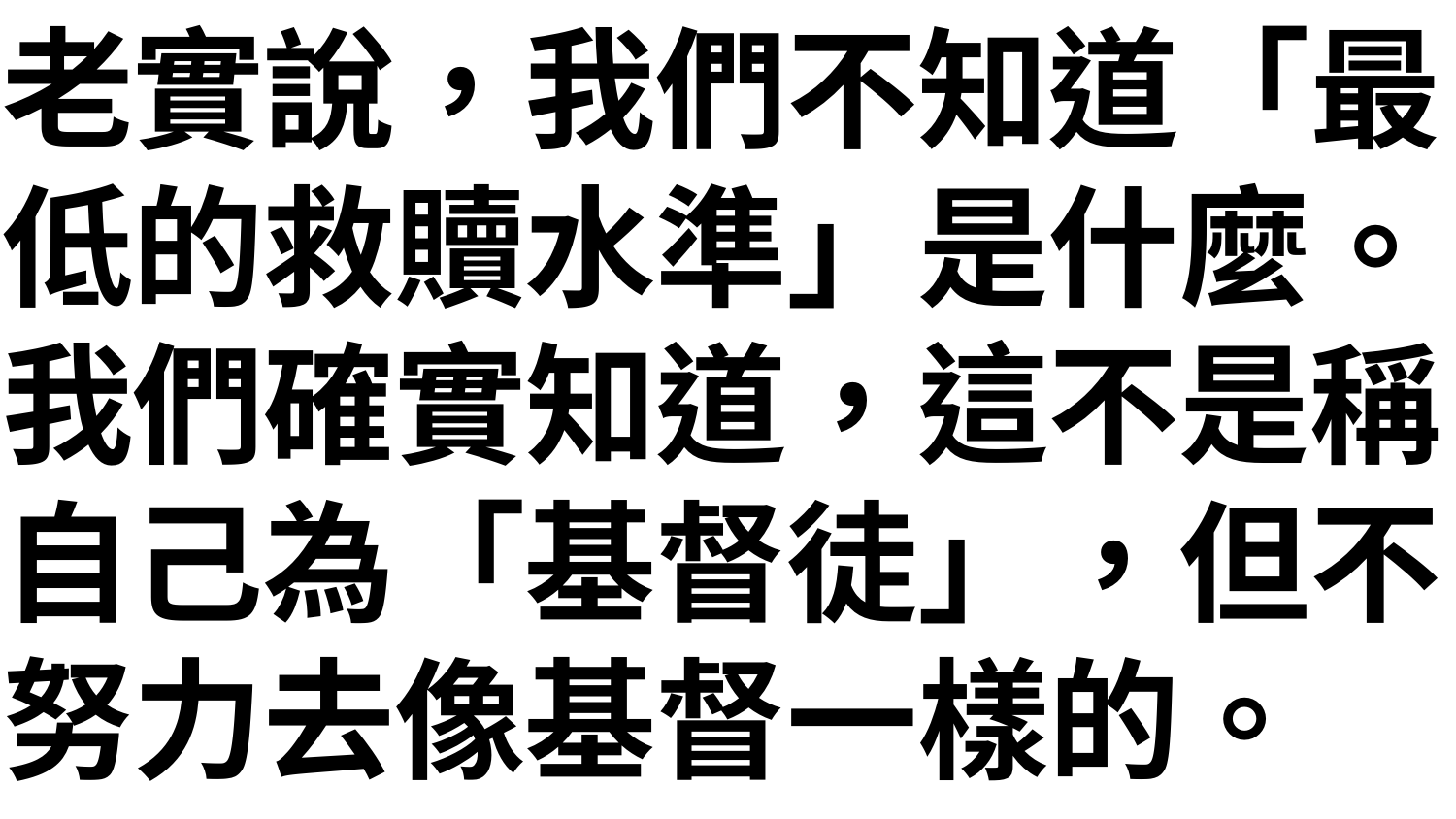

老實說，我們不知道「最低的救贖水準」是什麼。我們確實知道，這不是稱自己為「基督徒」，但不努力去像基督一樣的。